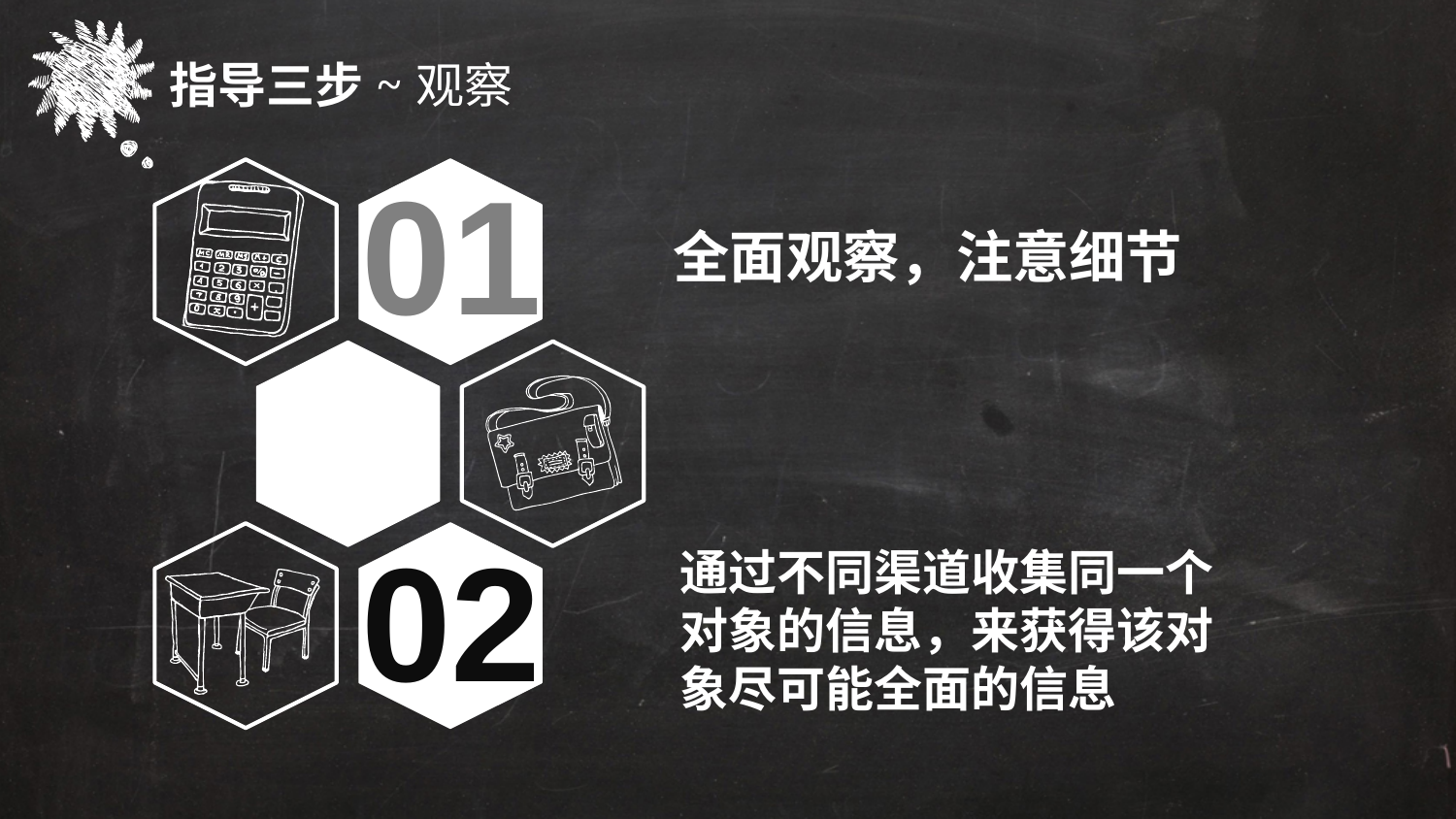

指导三步~观察
01

全面观察，注意细节

02

通过不同渠道收集同一个对象的信息，来获得该对象尽可能全面的信息